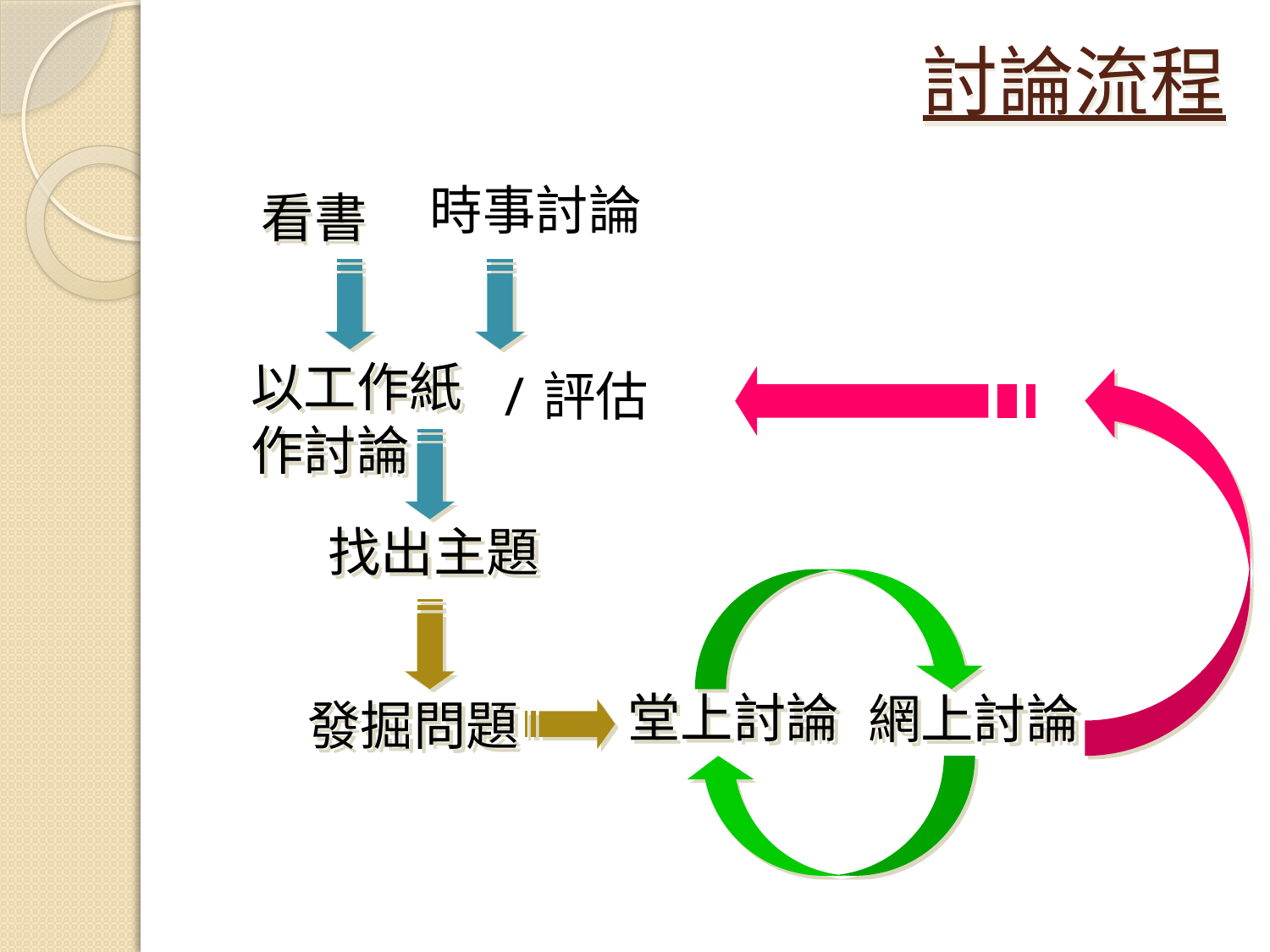

# 討論流程
時事討論
看書

以工作紙
作討論
/評估

找出主題

堂上討論
網上討論
發掘問題